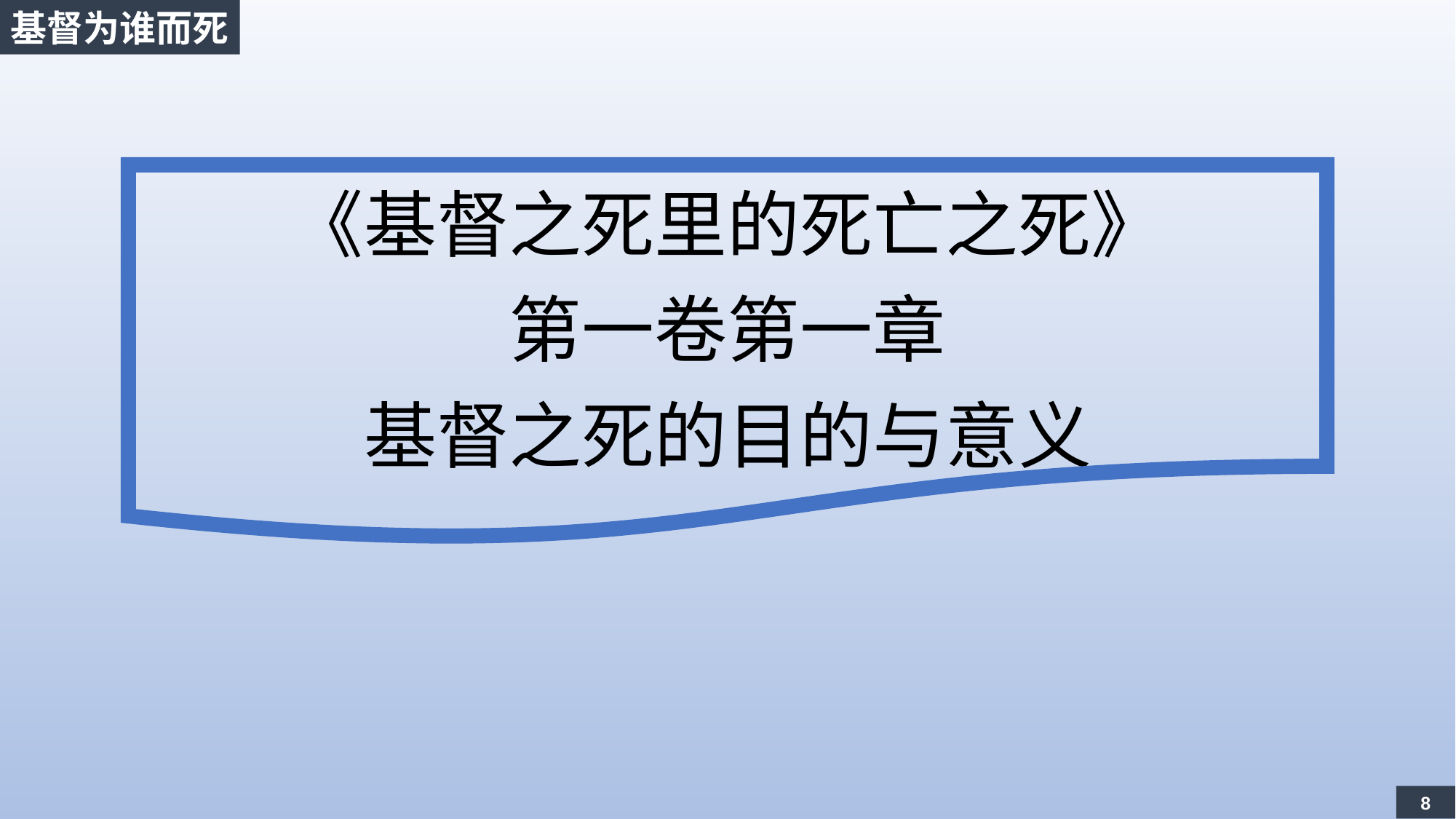

基督为谁而死

《基督之死里的死亡之死》
第一卷第一章
基督之死的目的与意义
8